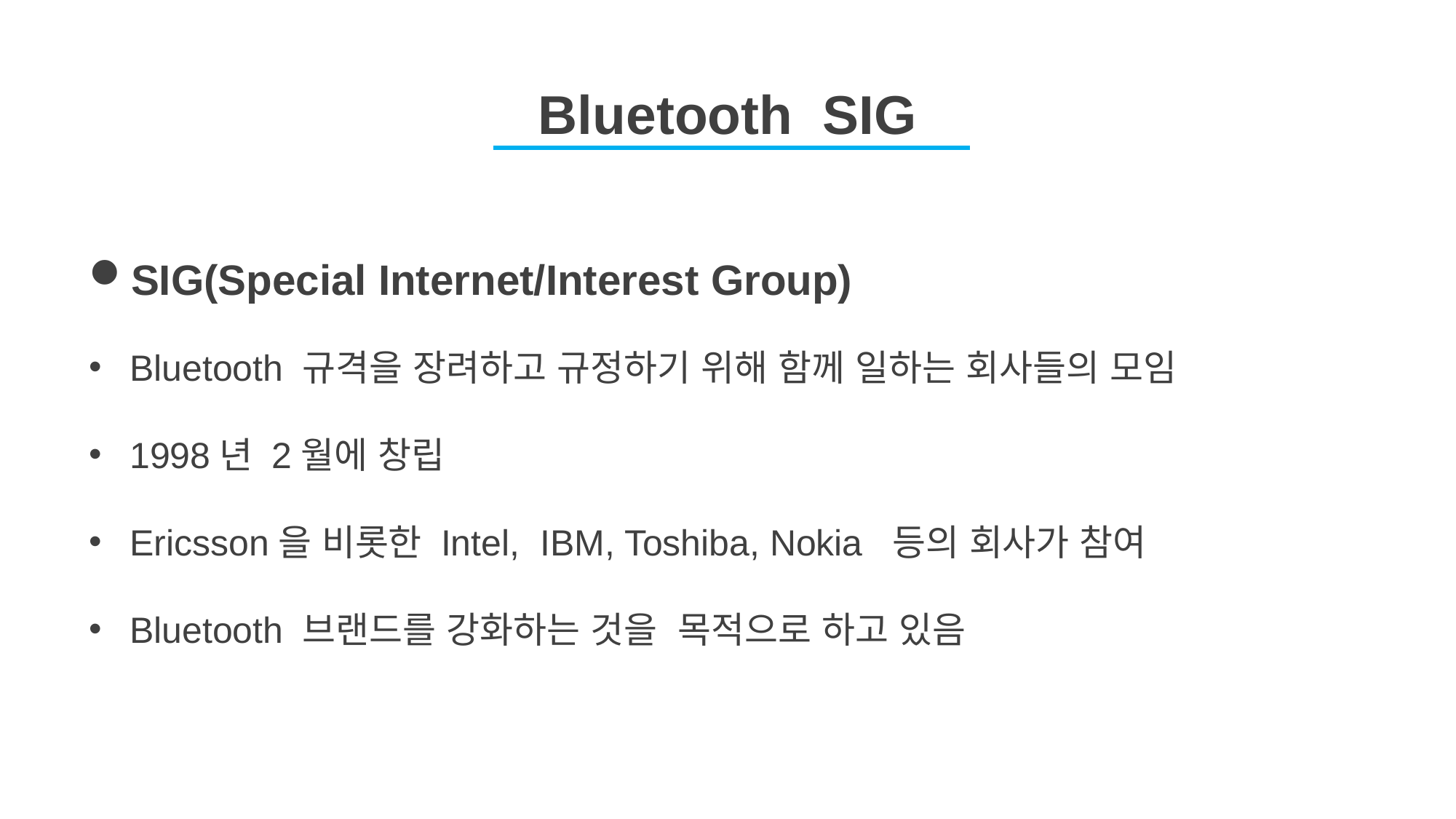

Bluetooth  SIG
SIG(Special Internet/Interest Group)
Bluetooth 규격을 장려하고 규정하기 위해 함께 일하는 회사들의 모임
1998년 2월에 창립
Ericsson을 비롯한 Intel,  IBM, Toshiba, Nokia  등의 회사가 참여

Bluetooth 브랜드를 강화하는 것을  목적으로 하고 있음